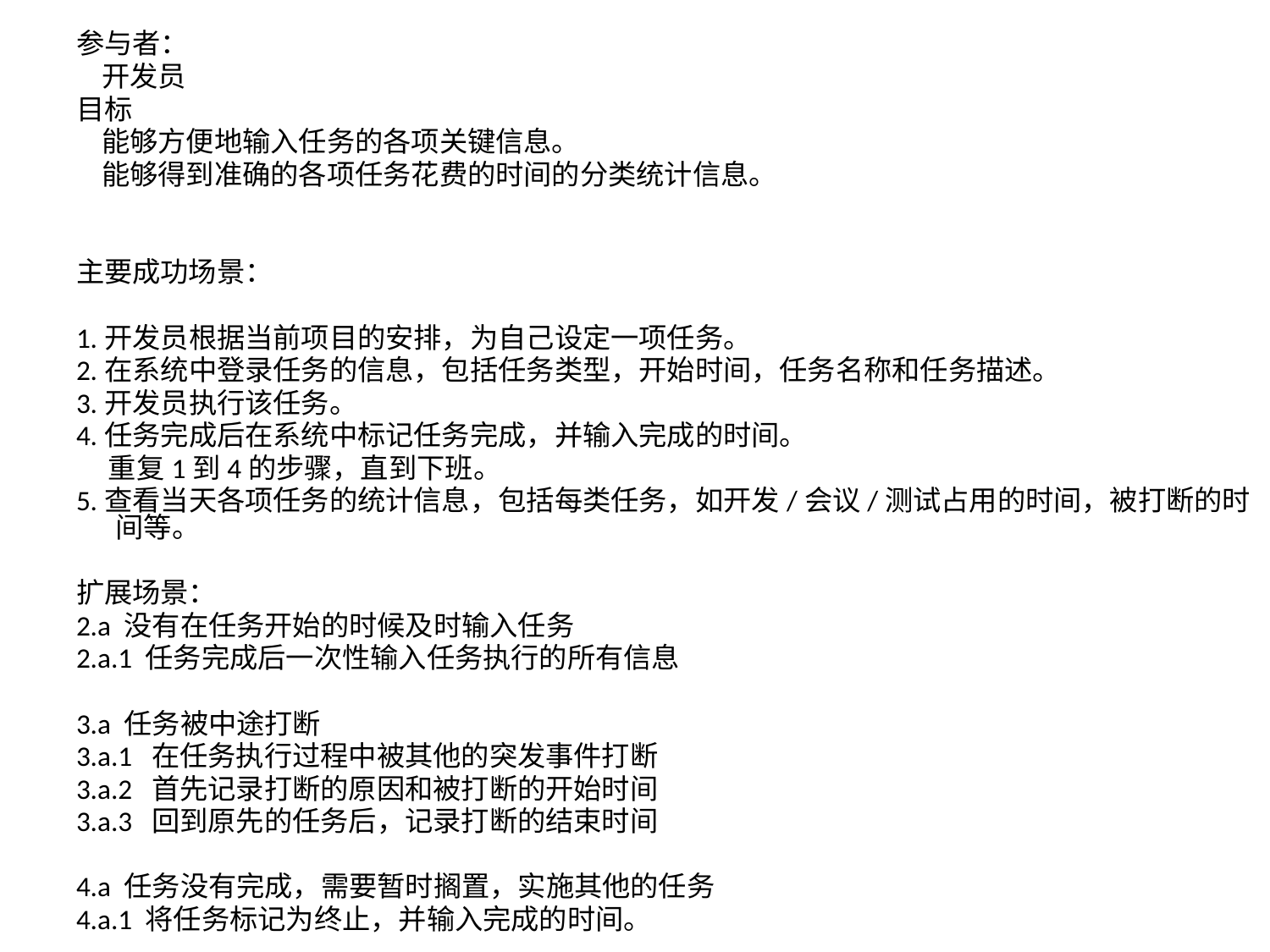

参与者：
   开发员
目标
   能够方便地输入任务的各项关键信息。
   能够得到准确的各项任务花费的时间的分类统计信息。

主要成功场景：

1.开发员根据当前项目的安排，为自己设定一项任务。
2.在系统中登录任务的信息，包括任务类型，开始时间，任务名称和任务描述。
3.开发员执行该任务。
4.任务完成后在系统中标记任务完成，并输入完成的时间。
    重复1到4的步骤，直到下班。
5.查看当天各项任务的统计信息，包括每类任务，如开发/会议/测试占用的时间，被打断的时间等。

扩展场景：
2.a 没有在任务开始的时候及时输入任务
2.a.1 任务完成后一次性输入任务执行的所有信息

3.a 任务被中途打断
3.a.1  在任务执行过程中被其他的突发事件打断
3.a.2  首先记录打断的原因和被打断的开始时间
3.a.3  回到原先的任务后，记录打断的结束时间

4.a 任务没有完成，需要暂时搁置，实施其他的任务
4.a.1 将任务标记为终止，并输入完成的时间。